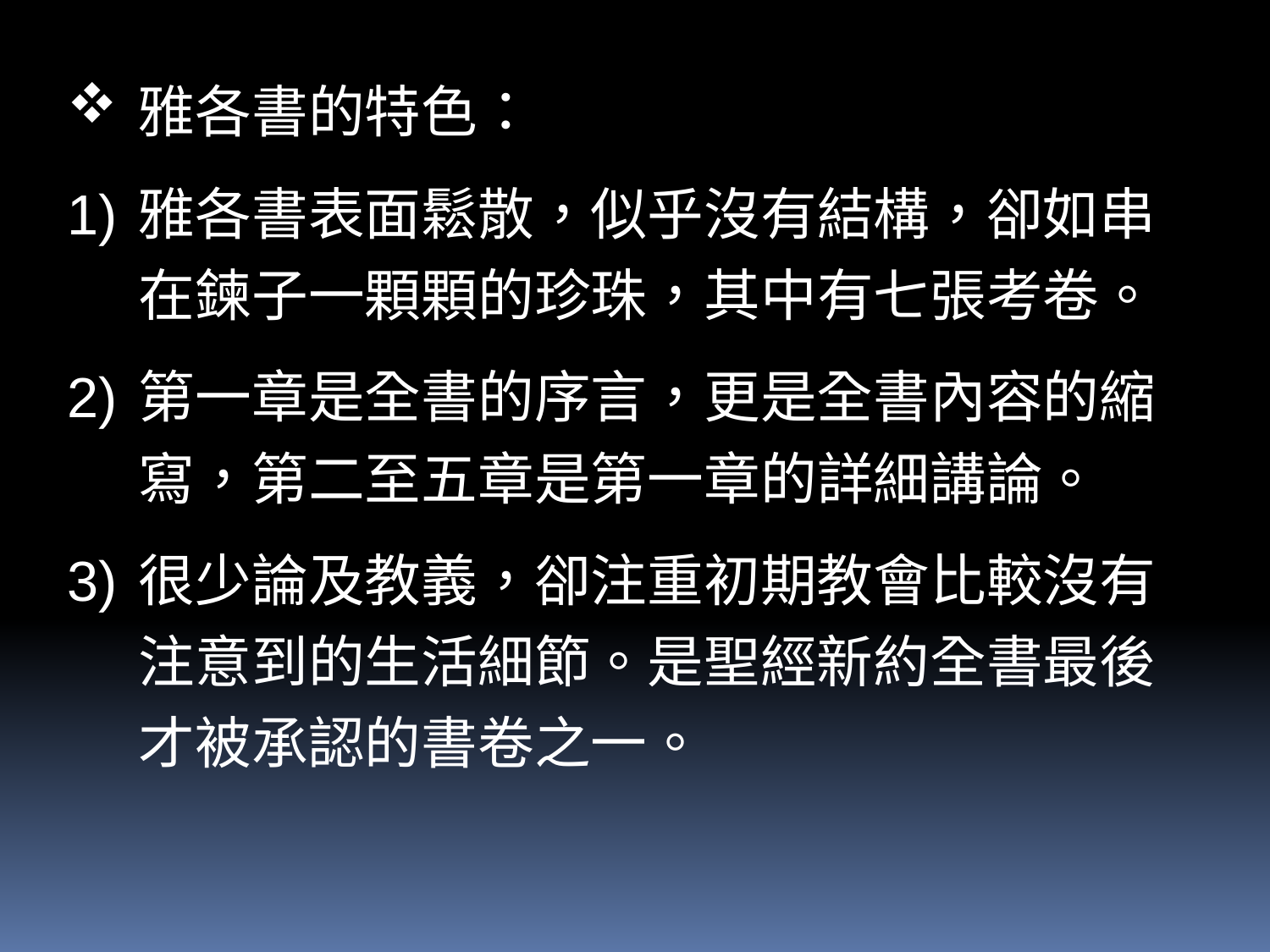

雅各書的特色：
雅各書表面鬆散，似乎沒有結構，卻如串在鍊子一顆顆的珍珠，其中有七張考卷。
第一章是全書的序言，更是全書內容的縮寫，第二至五章是第一章的詳細講論。
很少論及教義，卻注重初期教會比較沒有注意到的生活細節。是聖經新約全書最後才被承認的書卷之一。